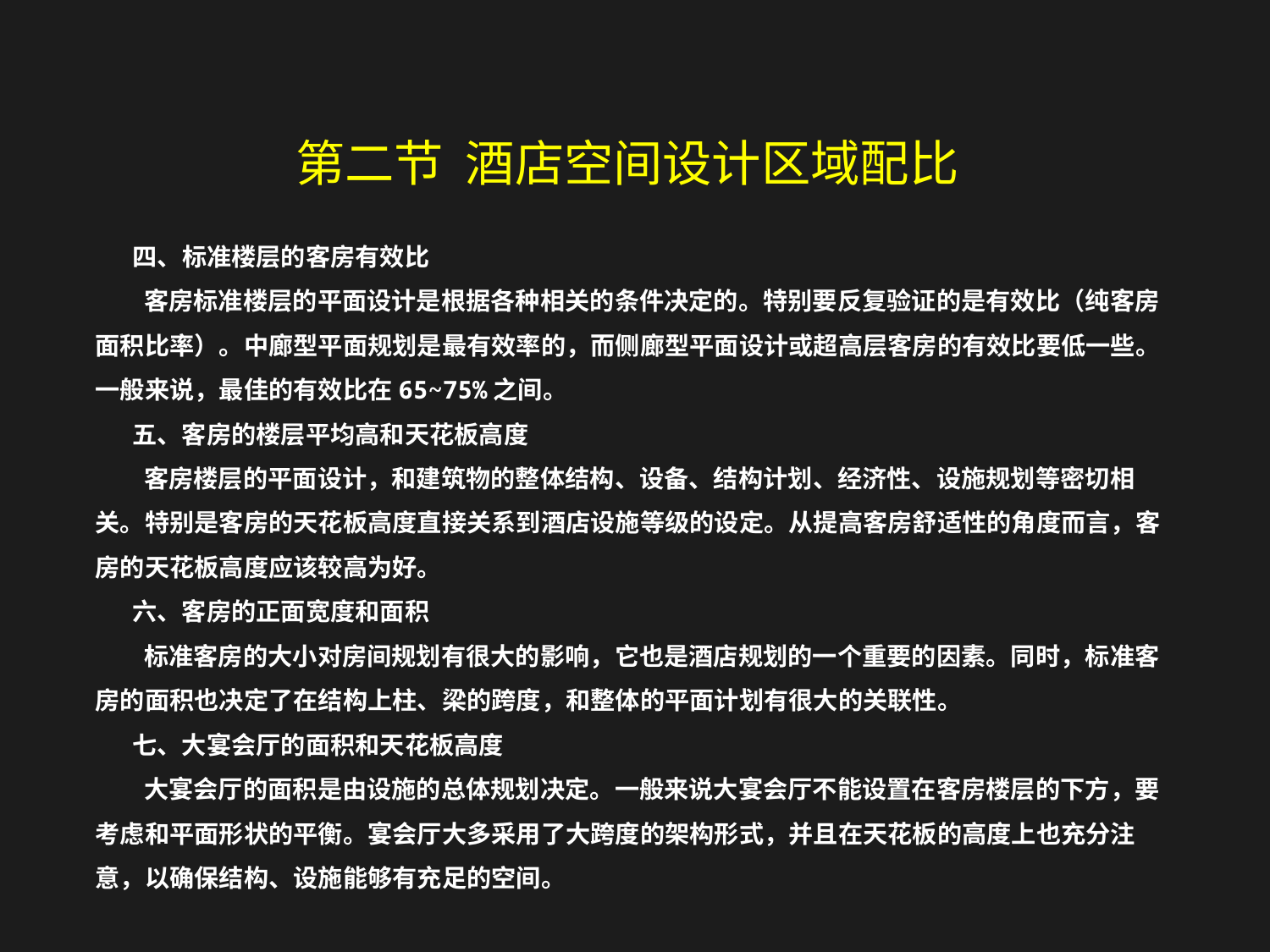

第二节  酒店空间设计区域配比
四、标准楼层的客房有效比
 客房标准楼层的平面设计是根据各种相关的条件决定的。特别要反复验证的是有效比（纯客房面积比率）。中廊型平面规划是最有效率的，而侧廊型平面设计或超高层客房的有效比要低一些。一般来说，最佳的有效比在65~75%之间。
五、客房的楼层平均高和天花板高度
 客房楼层的平面设计，和建筑物的整体结构、设备、结构计划、经济性、设施规划等密切相关。特别是客房的天花板高度直接关系到酒店设施等级的设定。从提高客房舒适性的角度而言，客房的天花板高度应该较高为好。
六、客房的正面宽度和面积
 标准客房的大小对房间规划有很大的影响，它也是酒店规划的一个重要的因素。同时，标准客房的面积也决定了在结构上柱、梁的跨度，和整体的平面计划有很大的关联性。
七、大宴会厅的面积和天花板高度
 大宴会厅的面积是由设施的总体规划决定。一般来说大宴会厅不能设置在客房楼层的下方，要考虑和平面形状的平衡。宴会厅大多采用了大跨度的架构形式，并且在天花板的高度上也充分注意，以确保结构、设施能够有充足的空间。